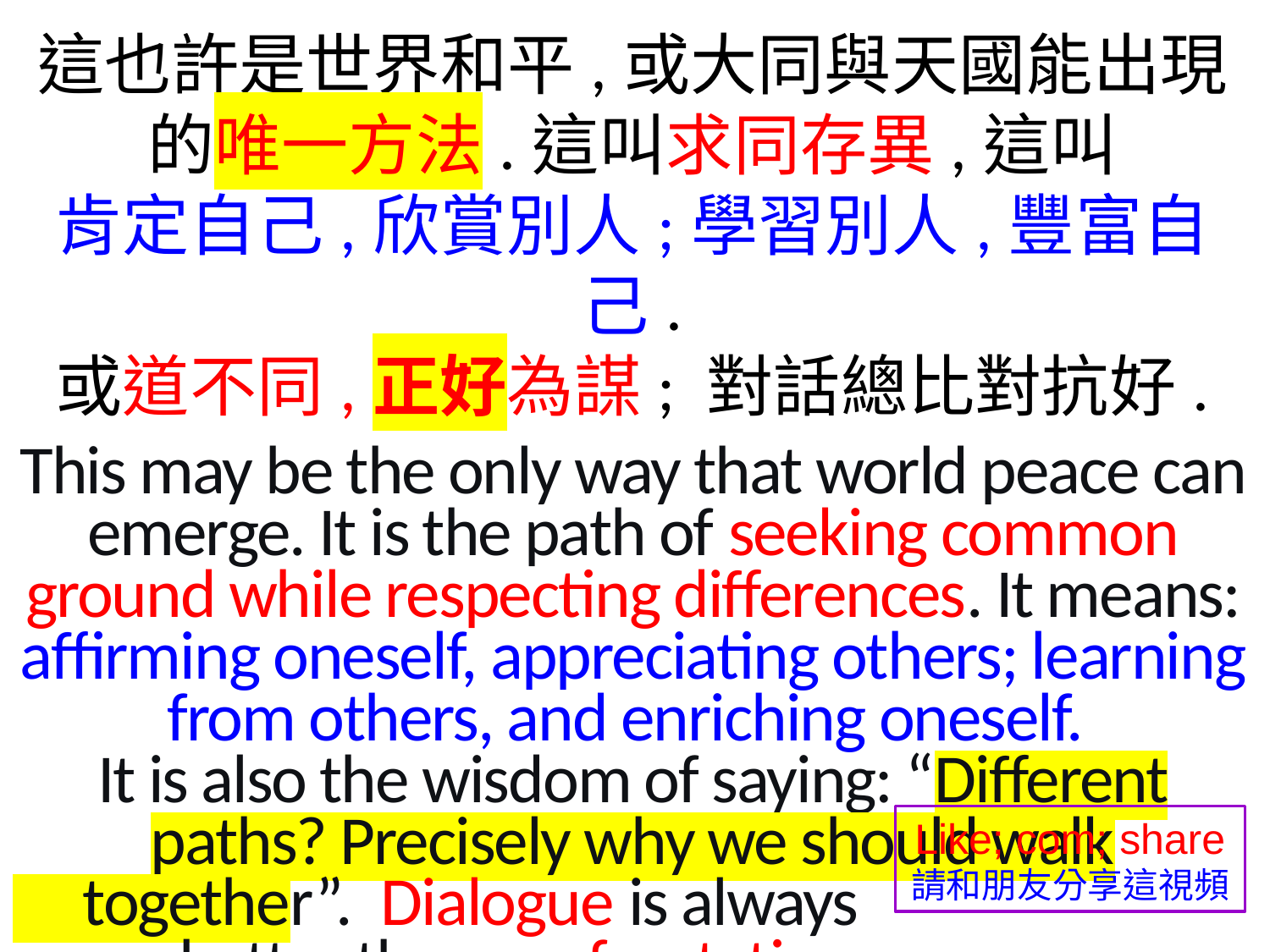

這也許是世界和平,或大同與天國能出現的唯一方法.這叫求同存異,這叫
肯定自己,欣賞別人;學習別人,豐富自己.
或道不同,正好為謀; 對話總比對抗好.
This may be the only way that world peace can emerge. It is the path of seeking common ground while respecting differences. It means: affirming oneself, appreciating others; learning from others, and enriching oneself.
It is also the wisdom of saying: “Different paths? Precisely why we should walk
     together”.  Dialogue is always
            better than confrontation.
Like; com; share
請和朋友分享這視頻